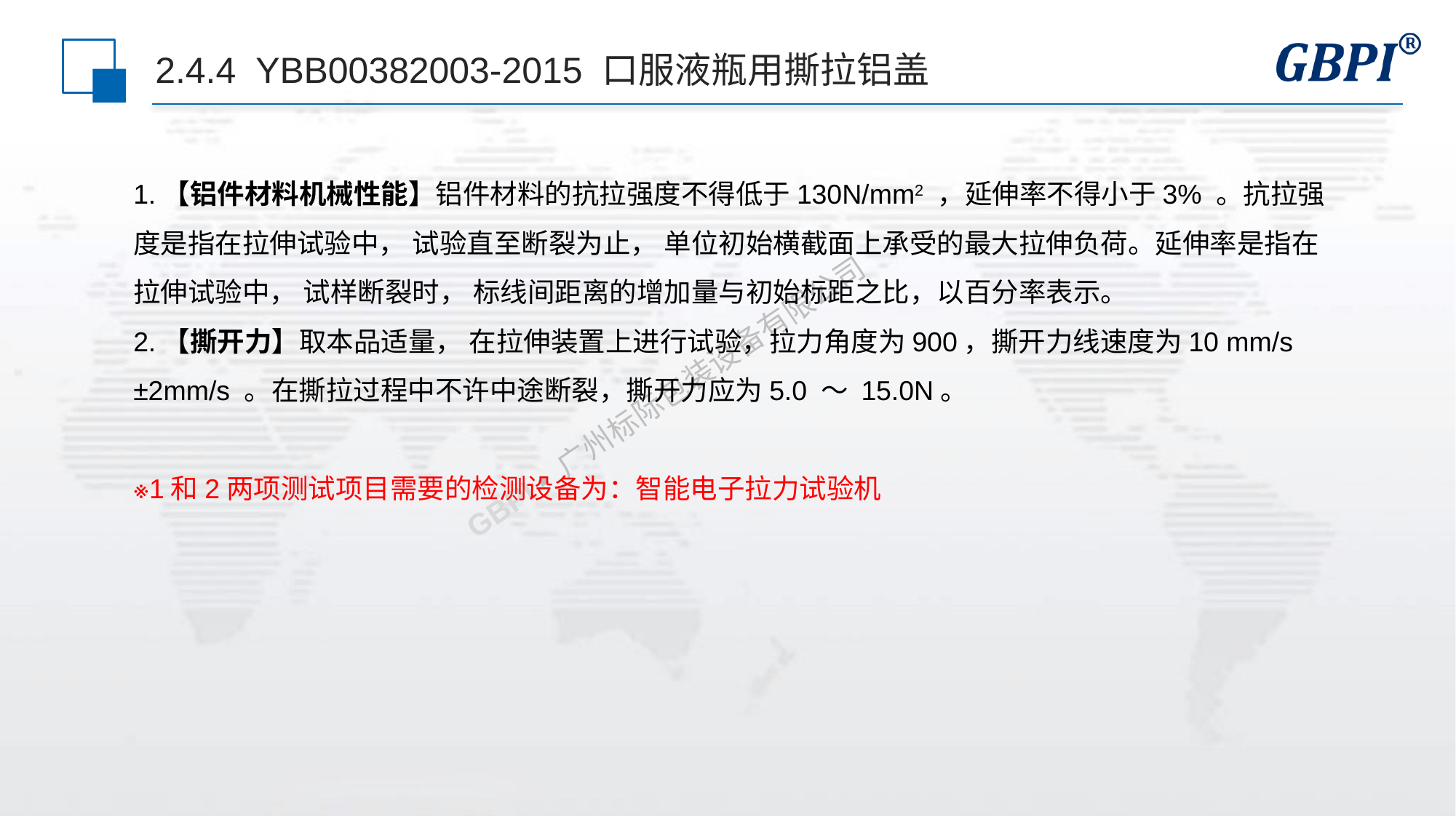

# 2.4.4  YBB00382003-2015 口服液瓶用撕拉铝盖
1.【铝件材料机械性能】铝件材料的抗拉强度不得低于130N/mm2 ，延伸率不得小于3% 。抗拉强度是指在拉伸试验中， 试验直至断裂为止， 单位初始横截面上承受的最大拉伸负荷。延伸率是指在拉伸试验中， 试样断裂时， 标线间距离的增加量与初始标距之比，以百分率表示。
2.【撕开力】取本品适量， 在拉伸装置上进行试验，拉力角度为900，撕开力线速度为10 mm/s ±2mm/s 。在撕拉过程中不许中途断裂，撕开力应为5.0 ～ 15.0N。

※1和2两项测试项目需要的检测设备为：智能电子拉力试验机